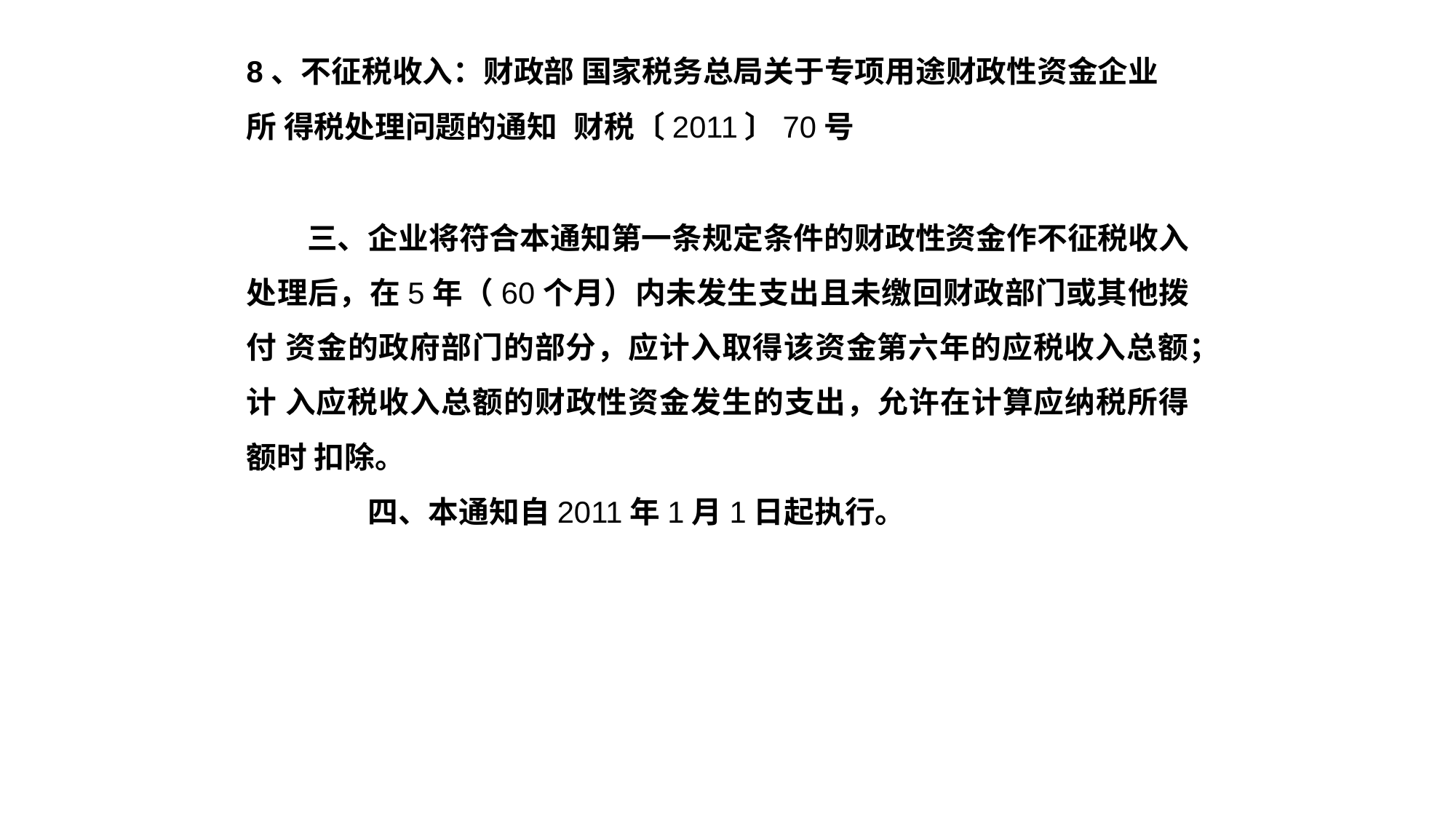

8、不征税收入：财政部 国家税务总局关于专项用途财政性资金企业所 得税处理问题的通知	财税〔2011〕70号

三、企业将符合本通知第一条规定条件的财政性资金作不征税收入 处理后，在5年（60个月）内未发生支出且未缴回财政部门或其他拨付 资金的政府部门的部分，应计入取得该资金第六年的应税收入总额；计 入应税收入总额的财政性资金发生的支出，允许在计算应纳税所得额时 扣除。
四、本通知自2011年1月1日起执行。